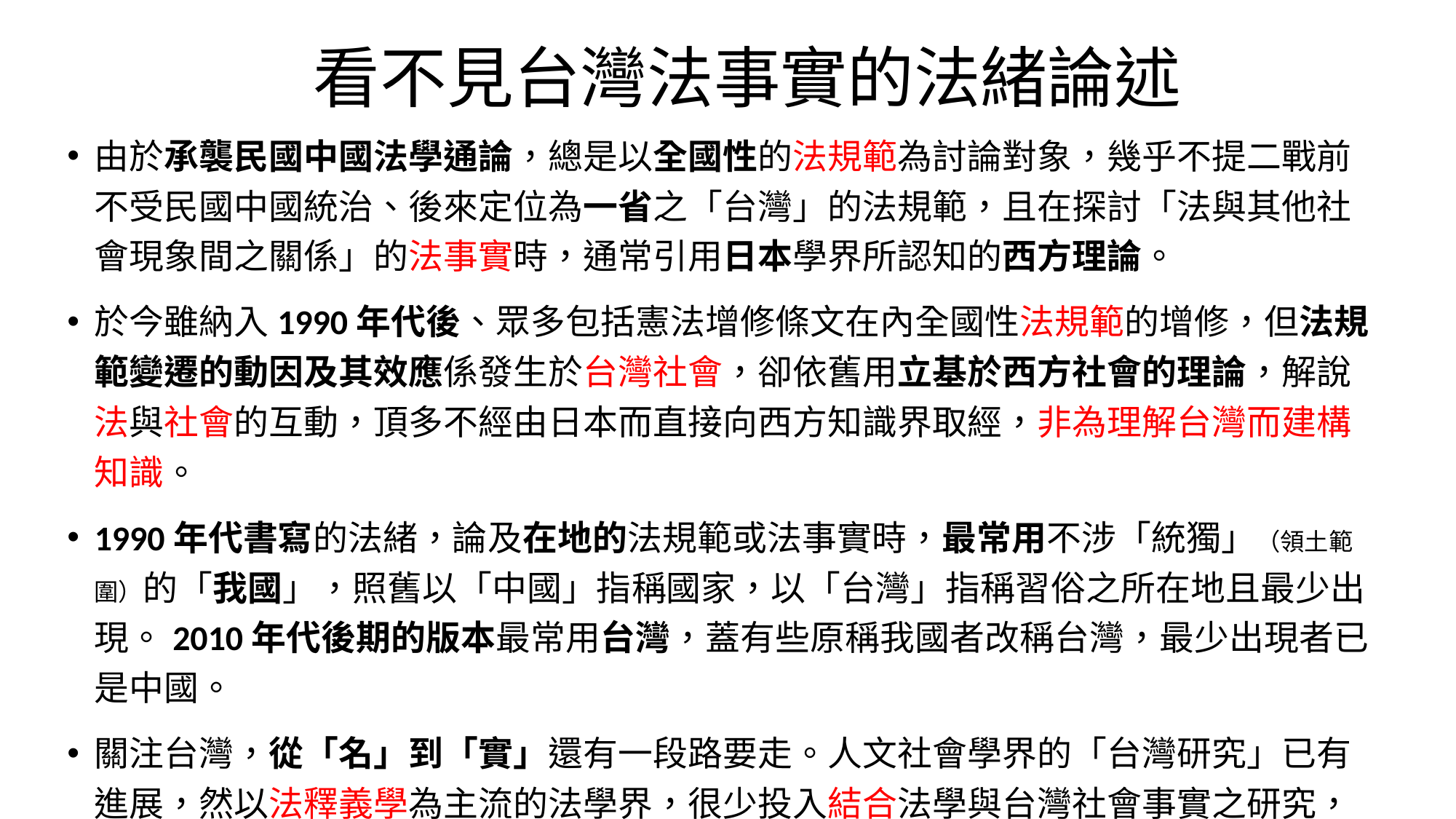

# 看不見台灣法事實的法緒論述
由於承襲民國中國法學通論，總是以全國性的法規範為討論對象，幾乎不提二戰前不受民國中國統治、後來定位為一省之「台灣」的法規範，且在探討「法與其他社會現象間之關係」的法事實時，通常引用日本學界所認知的西方理論。
於今雖納入1990年代後、眾多包括憲法增修條文在內全國性法規範的增修，但法規範變遷的動因及其效應係發生於台灣社會，卻依舊用立基於西方社會的理論，解說法與社會的互動，頂多不經由日本而直接向西方知識界取經，非為理解台灣而建構知識。
1990年代書寫的法緒，論及在地的法規範或法事實時，最常用不涉「統獨」（領土範圍）的「我國」，照舊以「中國」指稱國家，以「台灣」指稱習俗之所在地且最少出現。2010年代後期的版本最常用台灣，蓋有些原稱我國者改稱台灣，最少出現者已是中國。
關注台灣，從「名」到「實」還有一段路要走。人文社會學界的「台灣研究」已有進展，然以法釋義學為主流的法學界，很少投入結合法學與台灣社會事實之研究，常出現缺乏社會脈絡的法學論述，法緒僅為一例。拙著「去法院相告」為笨鳥先飛之作。